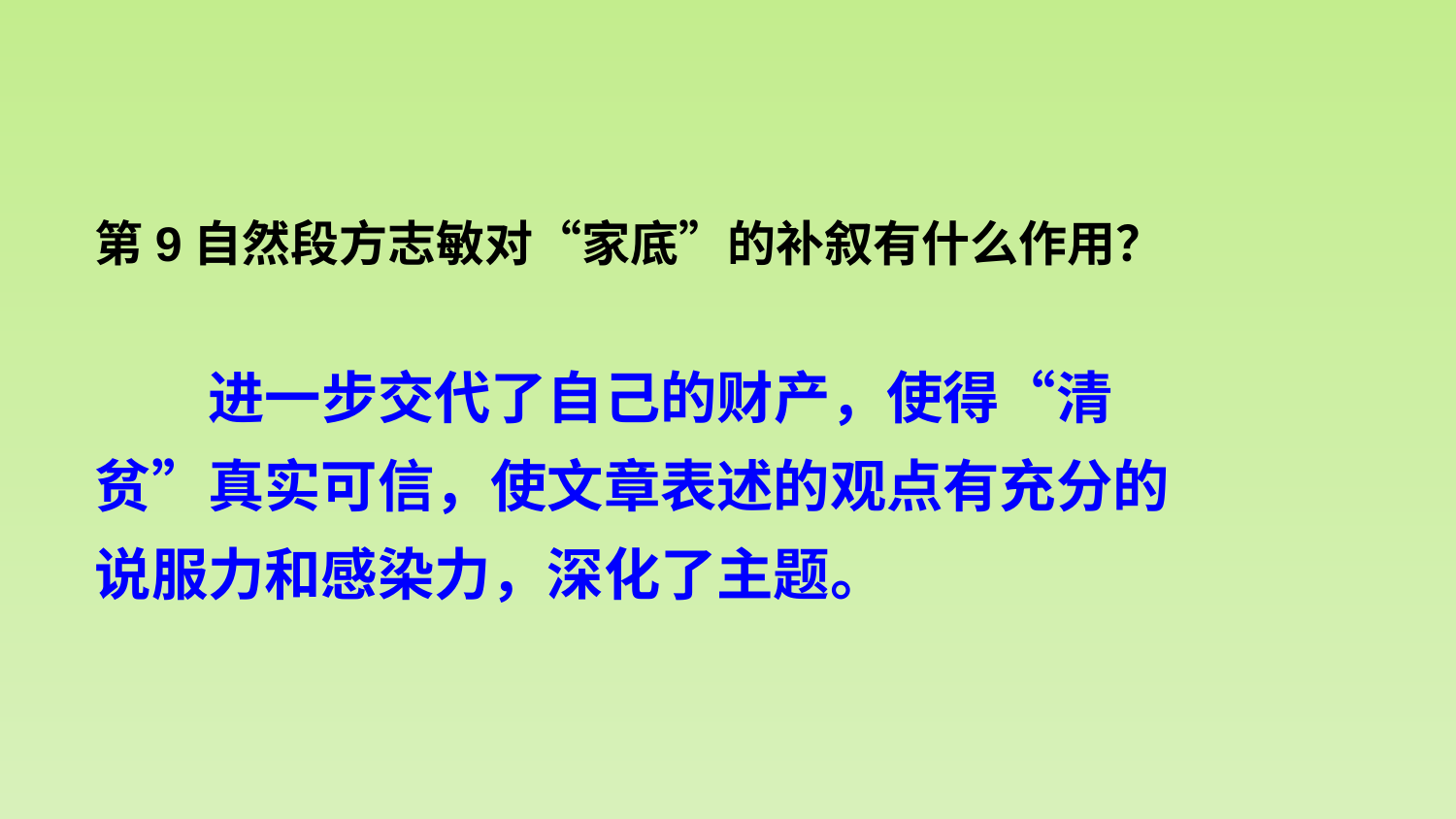

第9自然段方志敏对“家底”的补叙有什么作用？
进一步交代了自己的财产，使得“清贫”真实可信，使文章表述的观点有充分的说服力和感染力，深化了主题。